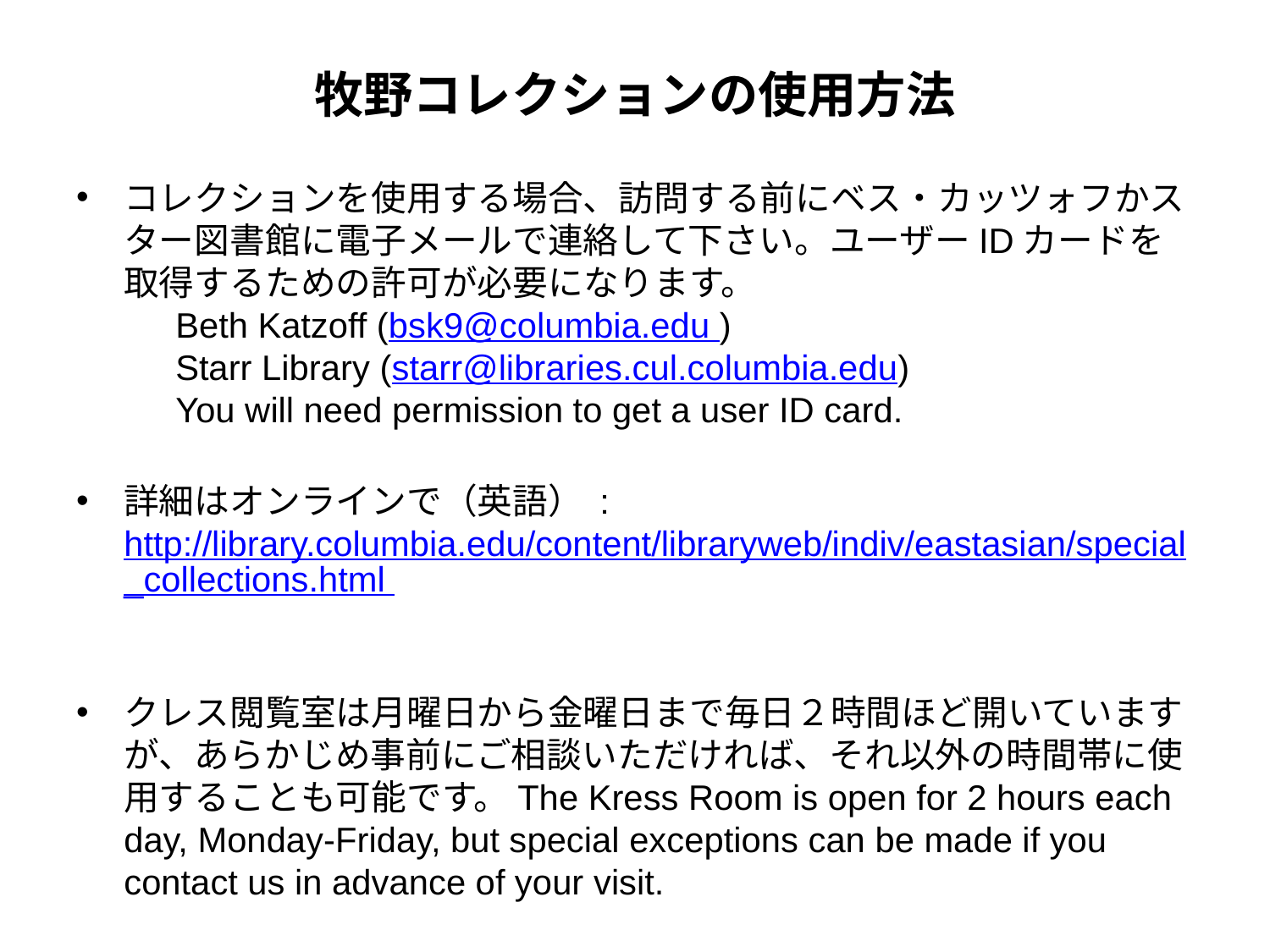

# 牧野コレクションの使用方法
コレクションを使用する場合、訪問する前にベス・カッツォフかスター図書館に電子メールで連絡して下さい。ユーザーIDカードを取得するための許可が必要になります。
　 Beth Katzoff (bsk9@columbia.edu )
　 Starr Library (starr@libraries.cul.columbia.edu)
　 You will need permission to get a user ID card.
詳細はオンラインで（英語） :
http://library.columbia.edu/content/libraryweb/indiv/eastasian/special_collections.html
クレス閲覧室は月曜日から金曜日まで毎日２時間ほど開いていますが、あらかじめ事前にご相談いただければ、それ以外の時間帯に使用することも可能です。The Kress Room is open for 2 hours each day, Monday-Friday, but special exceptions can be made if you contact us in advance of your visit.